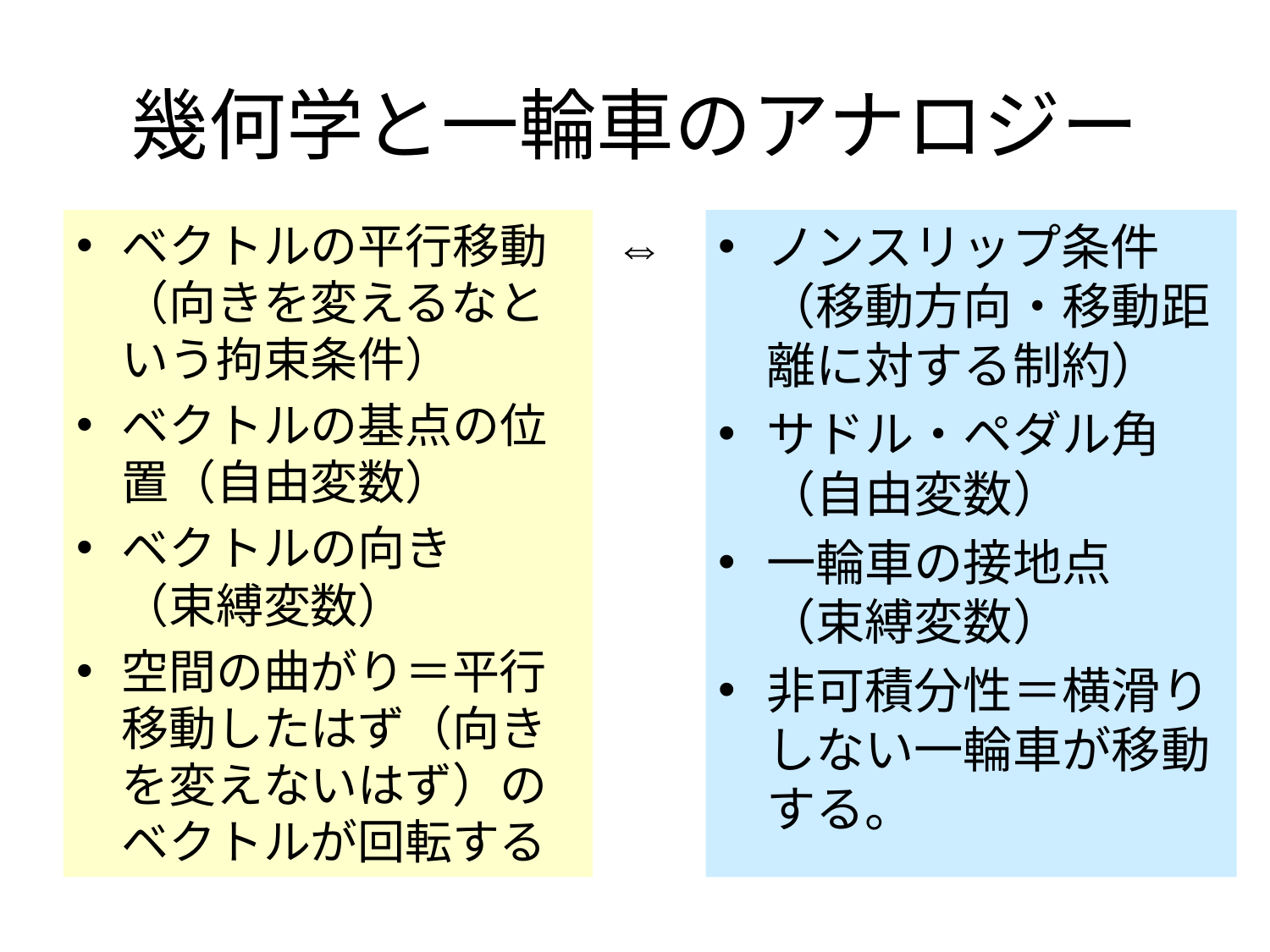

# 幾何学と一輪車のアナロジー
ベクトルの平行移動（向きを変えるなという拘束条件）
ベクトルの基点の位置（自由変数）
ベクトルの向き　（束縛変数）
空間の曲がり＝平行移動したはず（向きを変えないはず）のベクトルが回転する
⇔
ノンスリップ条件（移動方向・移動距離に対する制約）
サドル・ペダル角（自由変数）
一輪車の接地点　（束縛変数）
非可積分性＝横滑りしない一輪車が移動する。